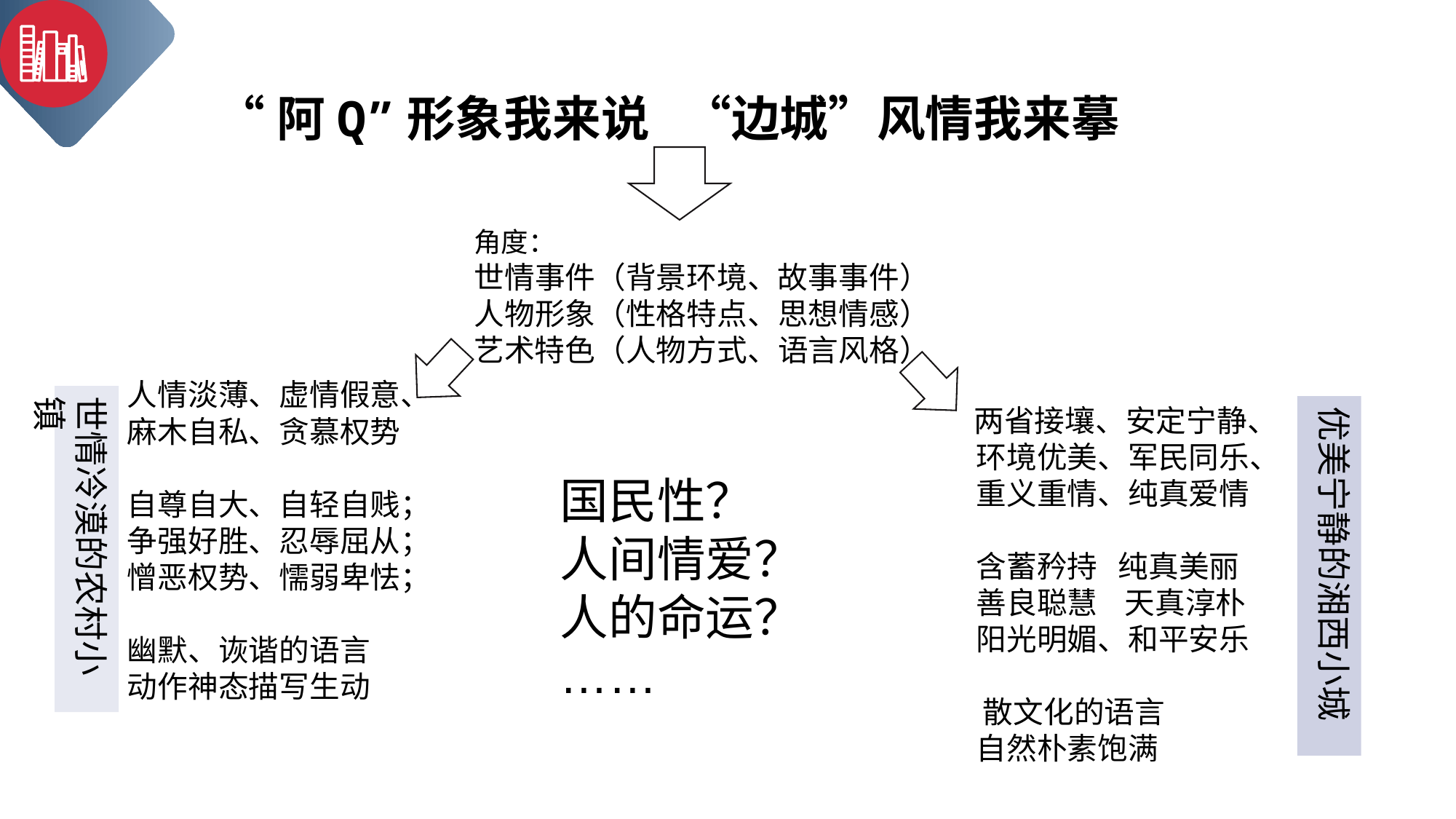

“阿Q”形象我来说   “边城”风情我来摹

角度：
世情事件（背景环境、故事事件）
人物形象（性格特点、思想情感）
艺术特色（人物方式、语言风格）

人情淡薄、虚情假意、
麻木自私、贪慕权势

自尊自大、自轻自贱；
争强好胜、忍辱屈从；
憎恶权势、懦弱卑怯；

幽默、诙谐的语言
动作神态描写生动
世情冷漠的农村小镇
   两省接壤、安定宁静、
   环境优美、军民同乐、
   重义重情、纯真爱情

   含蓄矜持   纯真美丽
   善良聪慧    天真淳朴
   阳光明媚、和平安乐

    散文化的语言
   自然朴素饱满
优美宁静的湘西小城
国民性？
人间情爱？
人的命运？
……